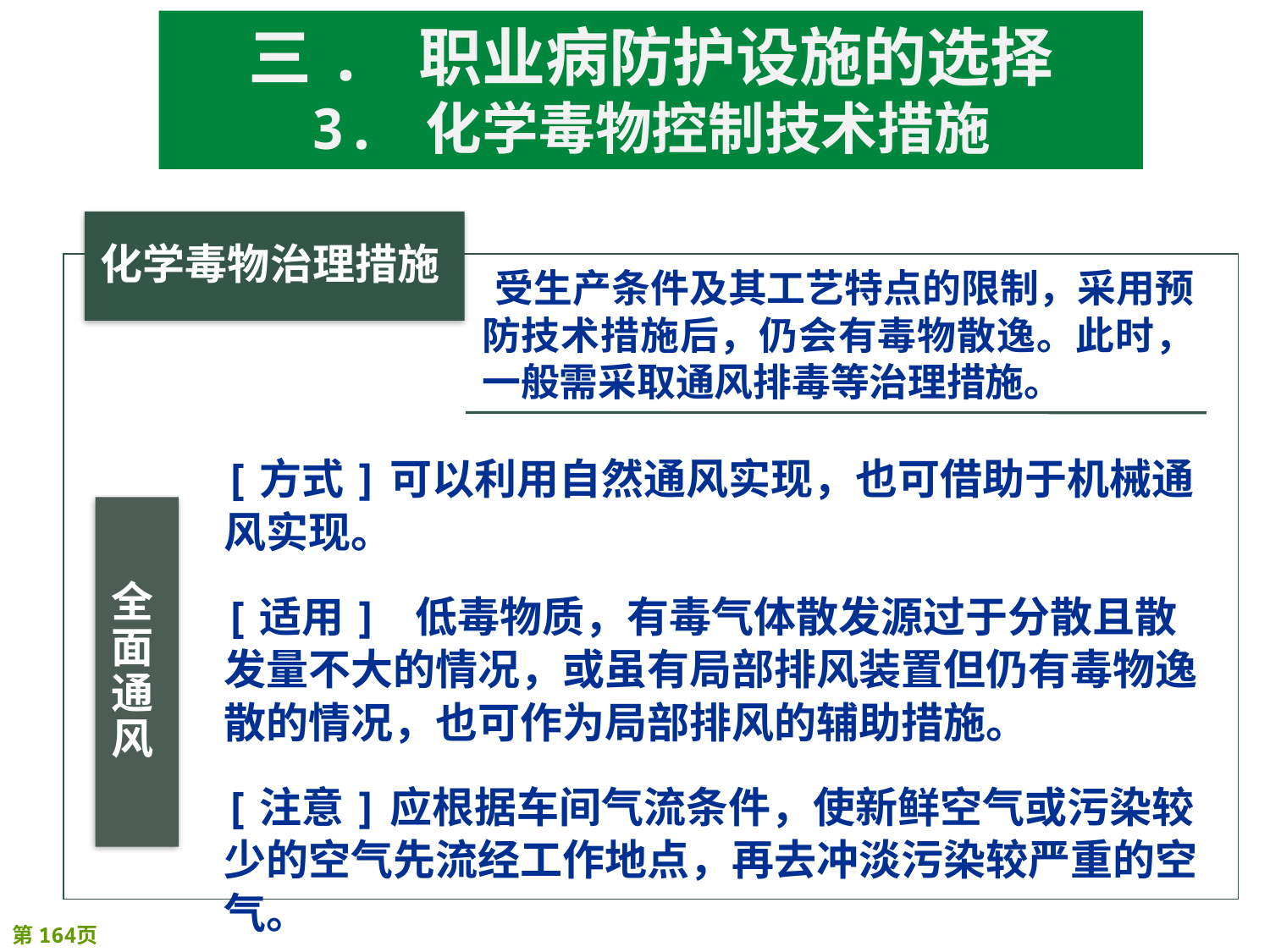

三. 职业病防护设施的选择
3. 化学毒物控制技术措施
化学毒物治理措施

                                       受生产条件及其工艺特点的限制，采用预防技术措施后，仍会有毒物散逸。此时，一般需采取通风排毒等治理措施。

[方式]可以利用自然通风实现，也可借助于机械通风实现。
[适用] 低毒物质，有毒气体散发源过于分散且散发量不大的情况，或虽有局部排风装置但仍有毒物逸散的情况，也可作为局部排风的辅助措施。
[注意]应根据车间气流条件，使新鲜空气或污染较少的空气先流经工作地点，再去冲淡污染较严重的空气。
全面通风